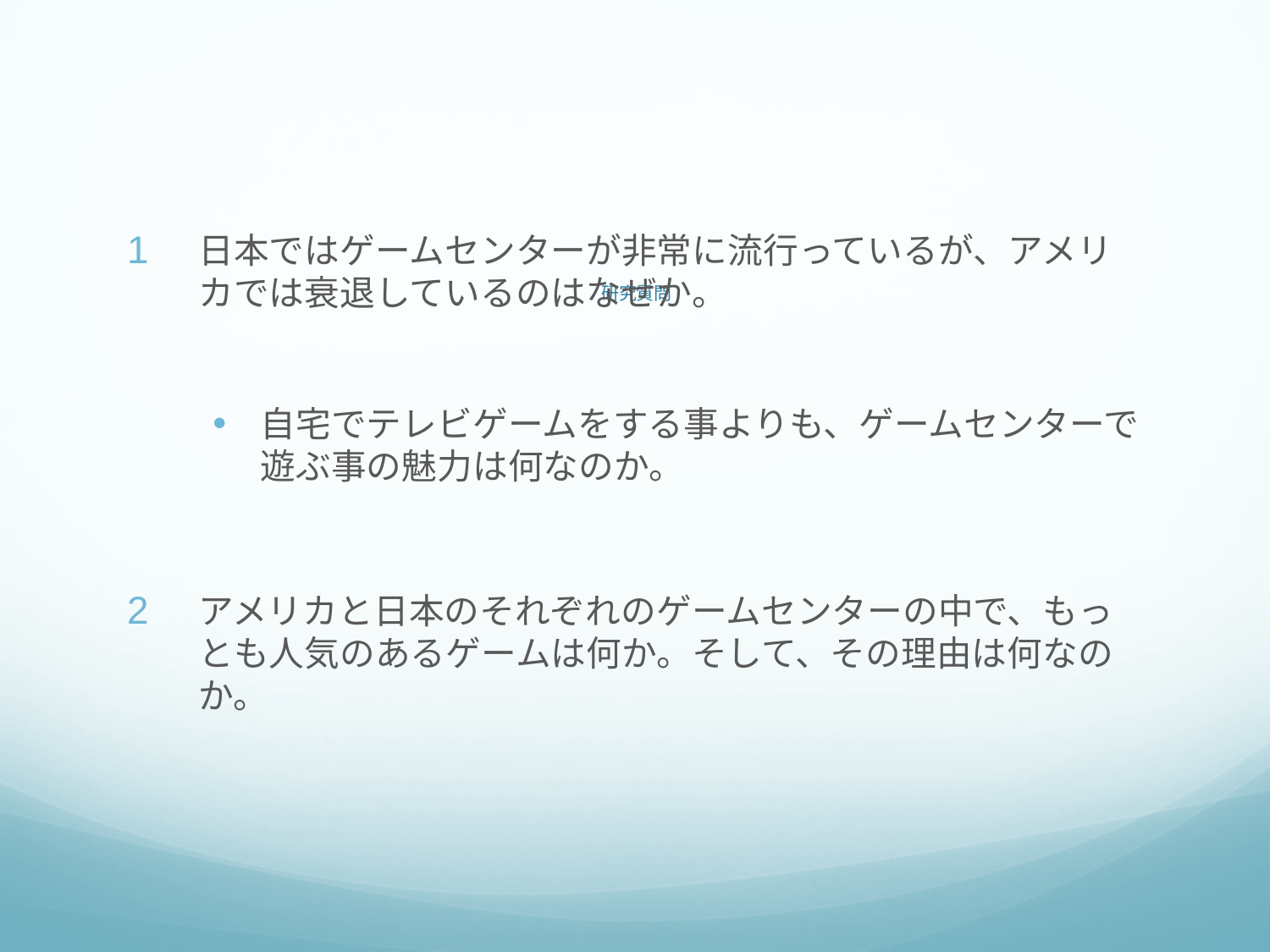

日本ではゲームセンターが非常に流行っているが、アメリカでは衰退しているのはなぜか。

自宅でテレビゲームをする事よりも、ゲームセンターで遊ぶ事の魅力は何なのか。

アメリカと日本のそれぞれのゲームセンターの中で、もっとも人気のあるゲームは何か。そして、その理由は何なのか。
# 研究質問